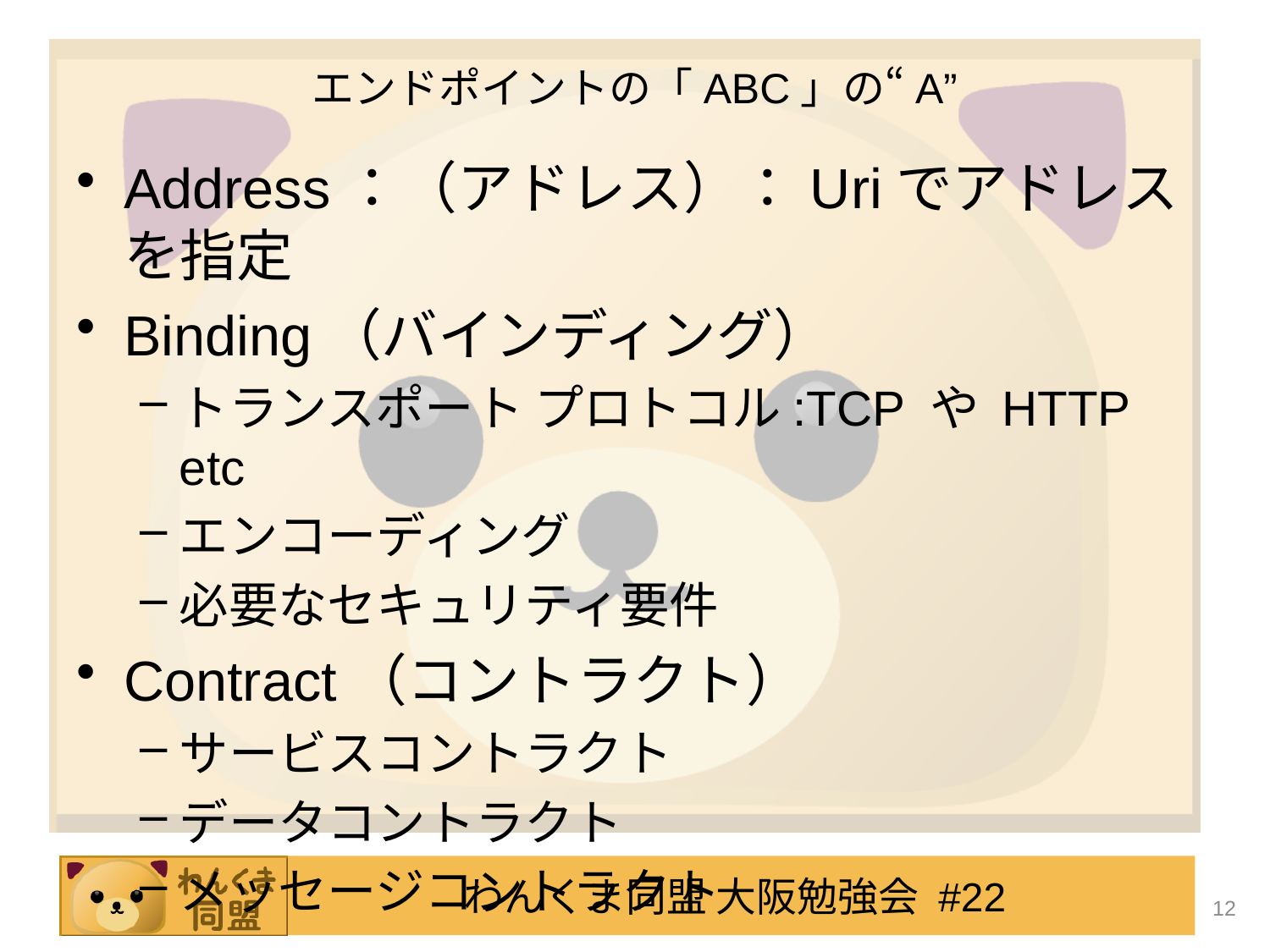

# エンドポイントの「ABC」の“A”
Address：（アドレス）：Uriでアドレスを指定
Binding（バインディング）
トランスポート プロトコル:TCP や HTTP　etc
エンコーディング
必要なセキュリティ要件
Contract（コントラクト）
サービスコントラクト
データコントラクト
メッセージコントラクト
12